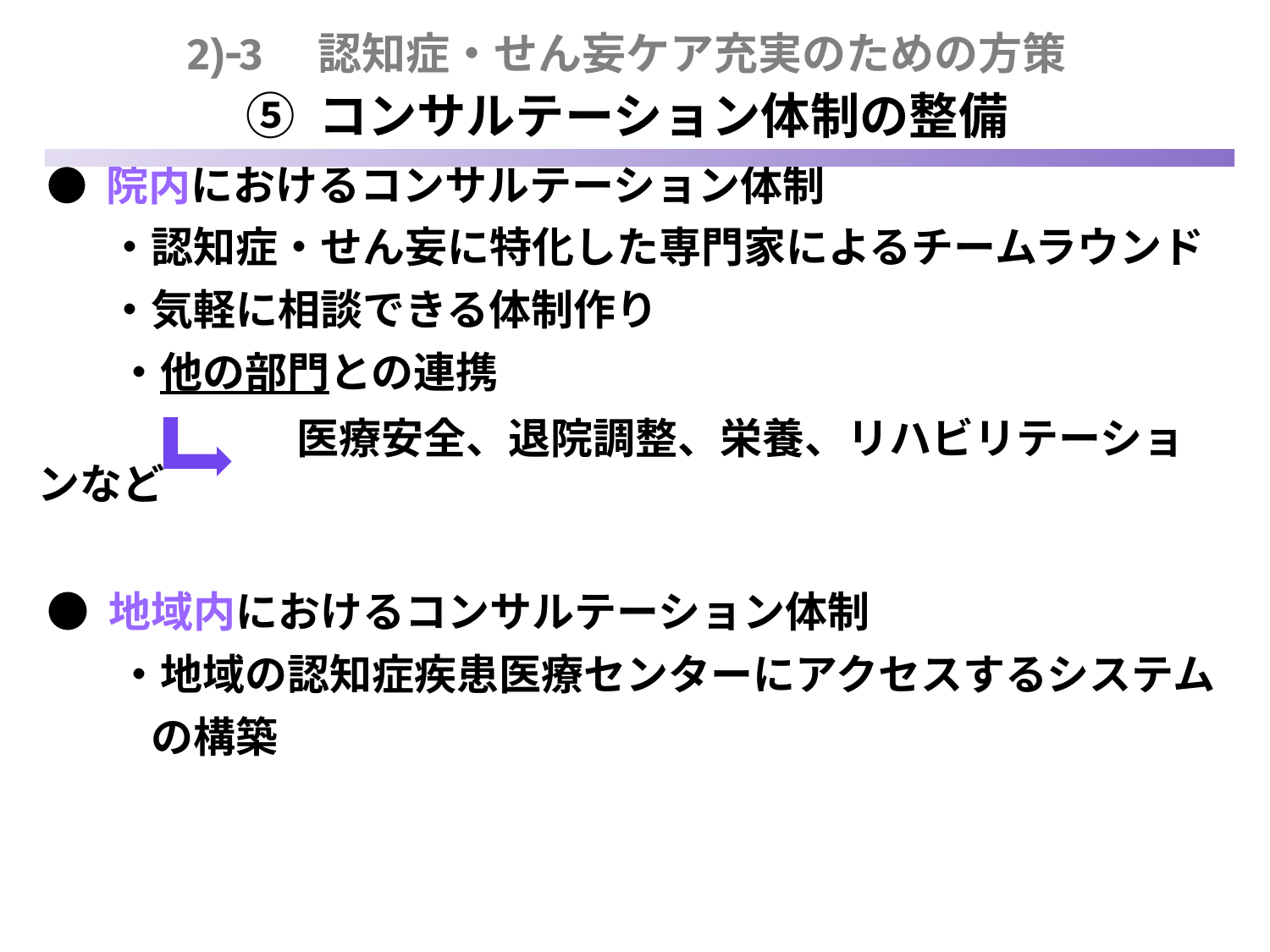

2)-3　認知症・せん妄ケア充実のための方策
⑤ コンサルテーション体制の整備

 ● 院内におけるコンサルテーション体制
　   ・認知症・せん妄に特化した専門家によるチームラウンド
　   ・気軽に相談できる体制作り
   　・他の部門との連携
　　　　　     医療安全、退院調整、栄養、リハビリテーションなど

 ● 地域内におけるコンサルテーション体制
   　・地域の認知症疾患医療センターにアクセスするシステム
　   　の構築